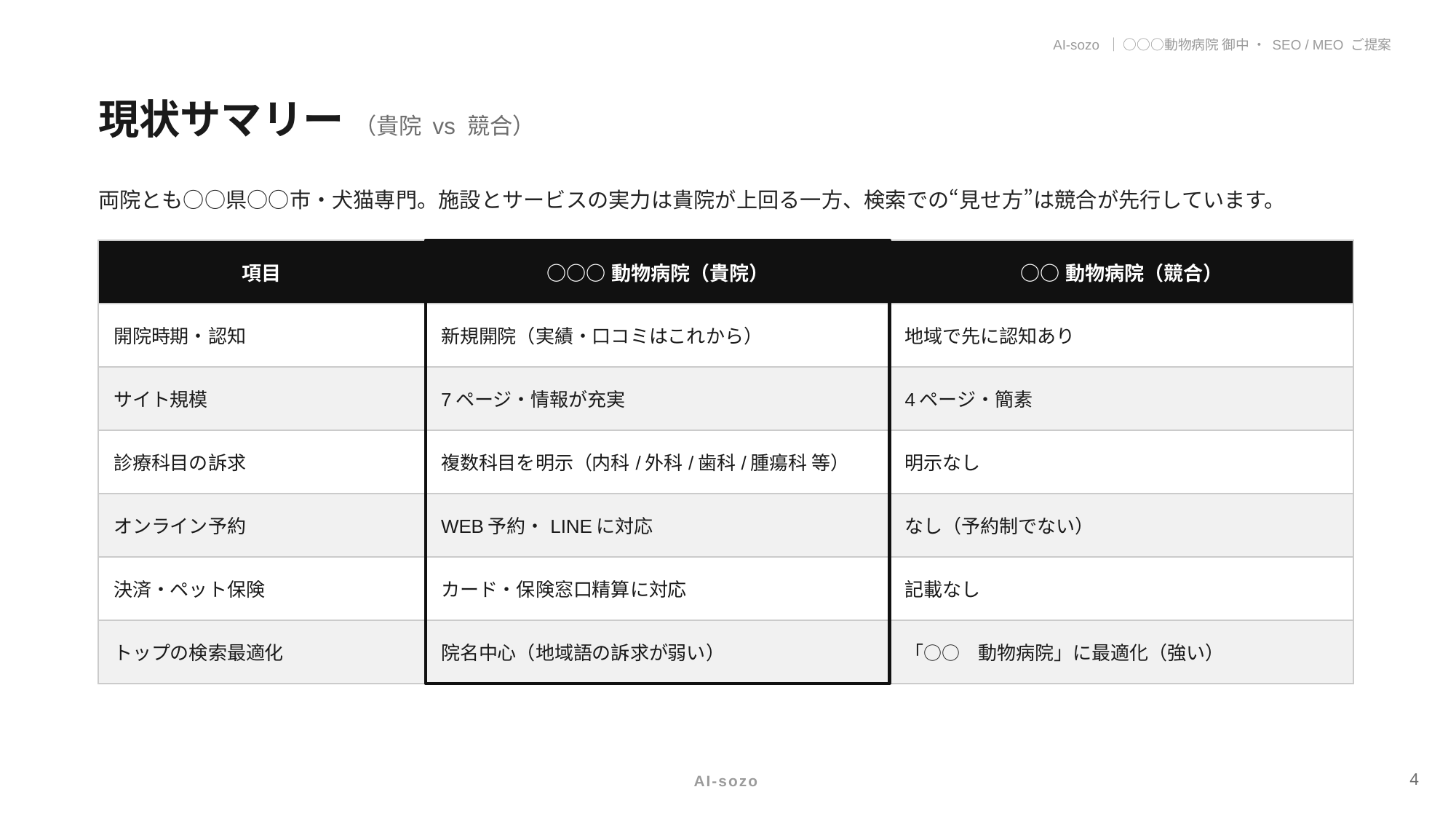

AI-sozo ｜ ○○○動物病院 御中 ・ SEO / MEO ご提案
現状サマリー  （貴院 vs 競合）
両院とも○○県○○市・犬猫専門。施設とサービスの実力は貴院が上回る一方、検索での“見せ方”は競合が先行しています。
| 項目 | ○○○動物病院（貴院） | ○○動物病院（競合） |
| --- | --- | --- |
| 開院時期・認知 | 新規開院（実績・口コミはこれから） | 地域で先に認知あり |
| サイト規模 | 7ページ・情報が充実 | 4ページ・簡素 |
| 診療科目の訴求 | 複数科目を明示（内科/外科/歯科/腫瘍科 等） | 明示なし |
| オンライン予約 | WEB予約・LINEに対応 | なし（予約制でない） |
| 決済・ペット保険 | カード・保険窓口精算に対応 | 記載なし |
| トップの検索最適化 | 院名中心（地域語の訴求が弱い） | 「○○　動物病院」に最適化（強い） |

4
AI-sozo